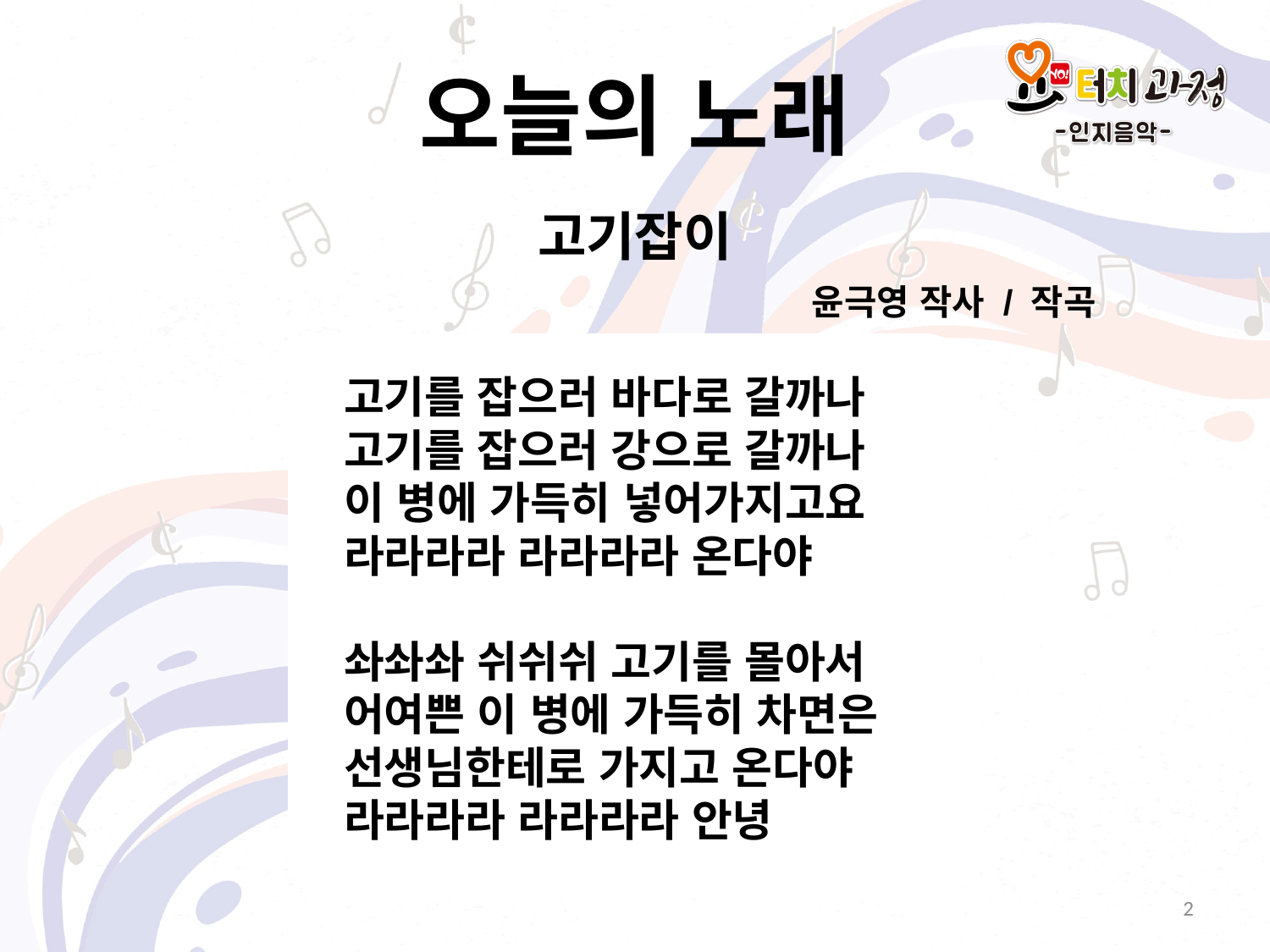

# 오늘의 노래
고기잡이
윤극영 작사 / 작곡

고기를 잡으러 바다로 갈까나
고기를 잡으러 강으로 갈까나
이 병에 가득히 넣어가지고요
라라라라 라라라라 온다야

솨솨솨 쉬쉬쉬 고기를 몰아서
어여쁜 이 병에 가득히 차면은
선생님한테로 가지고 온다야
라라라라 라라라라 안녕
2